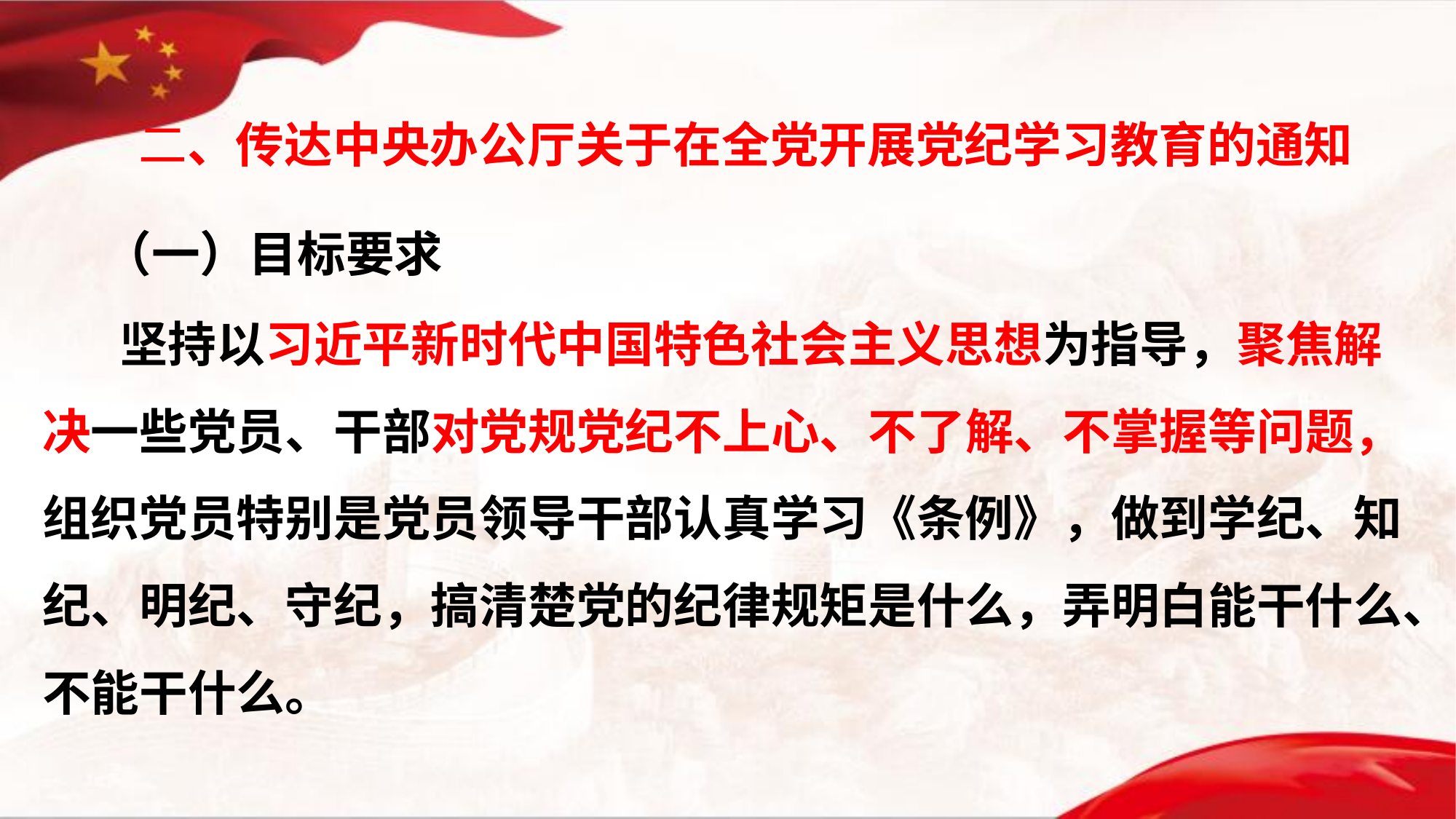

# 二、传达中央办公厅关于在全党开展党纪学习教育的通知 （一）目标要求 坚持以习近平新时代中国特色社会主义思想为指导，聚焦解决一些党员、干部对党规党纪不上心、不了解、不掌握等问题，组织党员特别是党员领导干部认真学习《条例》，做到学纪、知纪、明纪、守纪，搞清楚党的纪律规矩是什么，弄明白能干什么、不能干什么。